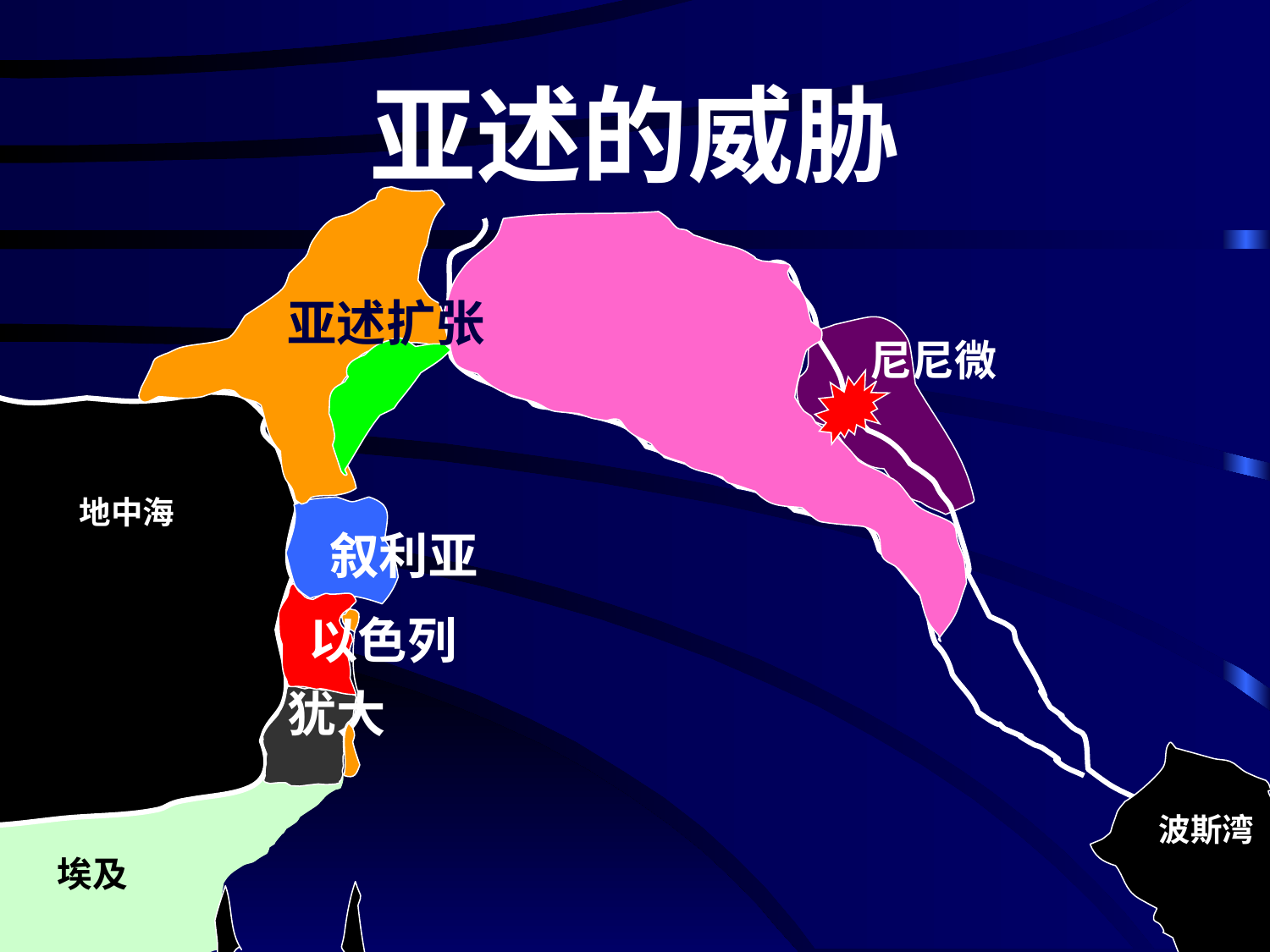

# 亚述的威胁

亚述扩张

尼尼微

地中海

叙利亚

以色列

犹大

波斯湾
埃及